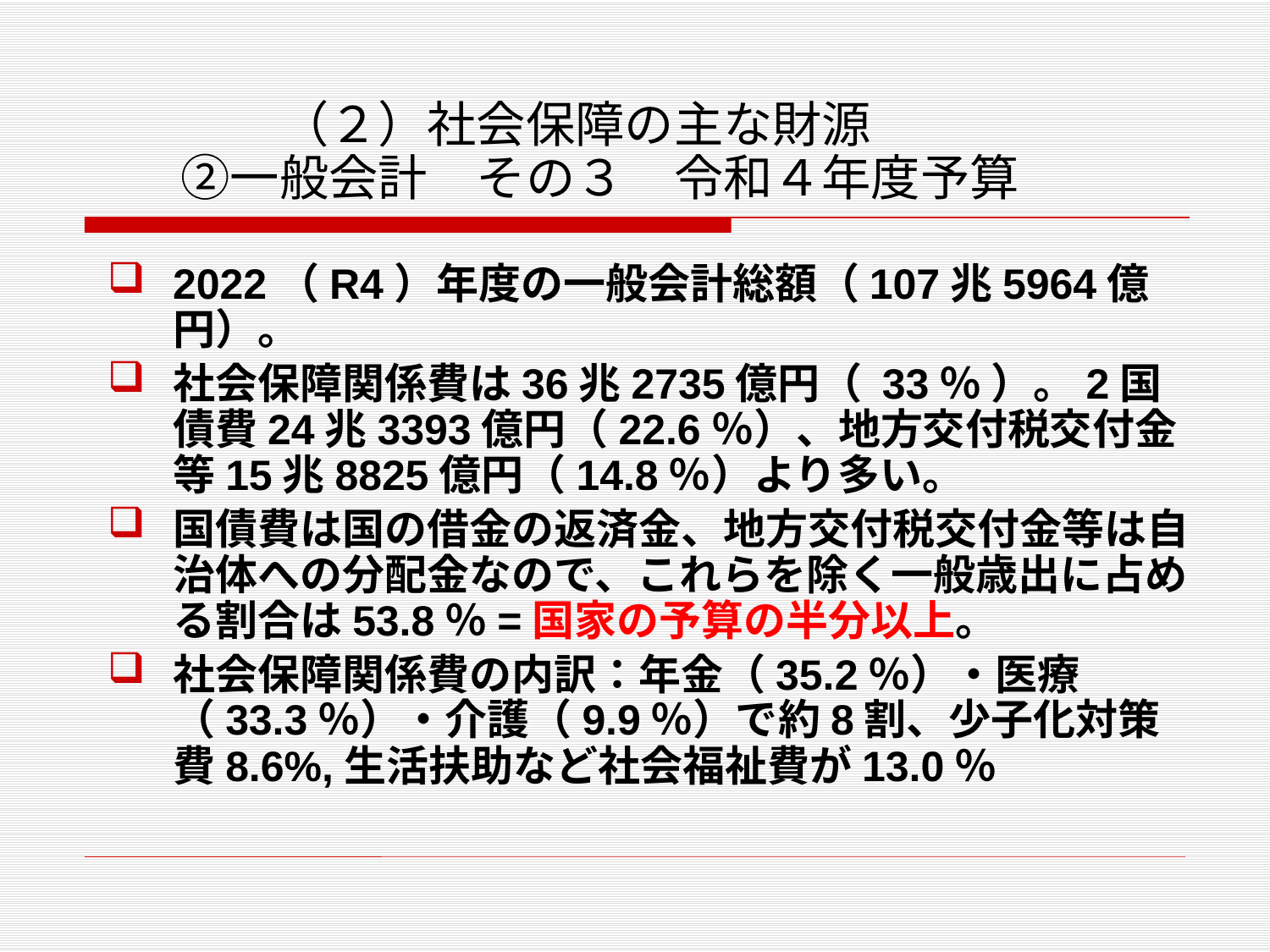

# （２）社会保障の主な財源　 ②一般会計　その３　令和４年度予算
2022（R4）年度の一般会計総額（107兆5964億円）。
社会保障関係費は36兆2735億円（ 33％ ）。2国債費24兆3393億円（22.6％）、地方交付税交付金等15兆8825億円（14.8％）より多い。
国債費は国の借金の返済金、地方交付税交付金等は自治体への分配金なので、これらを除く一般歳出に占める割合は53.8％=国家の予算の半分以上。
社会保障関係費の内訳：年金（35.2％）・医療（33.3％）・介護（9.9％）で約8割、少子化対策費8.6%,生活扶助など社会福祉費が13.0％